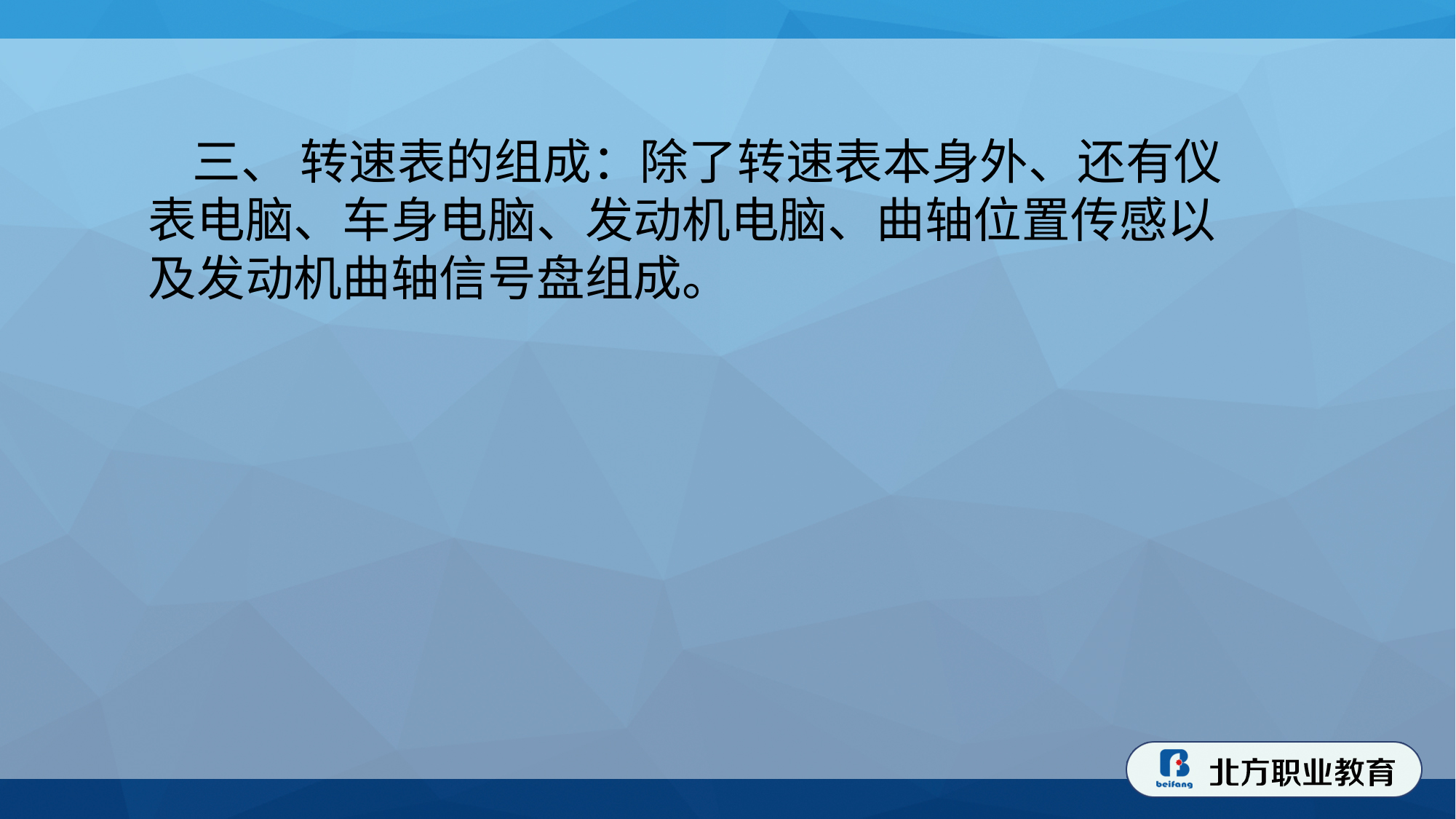

三、 转速表的组成：除了转速表本身外、还有仪表电脑、车身电脑、发动机电脑、曲轴位置传感以及发动机曲轴信号盘组成。